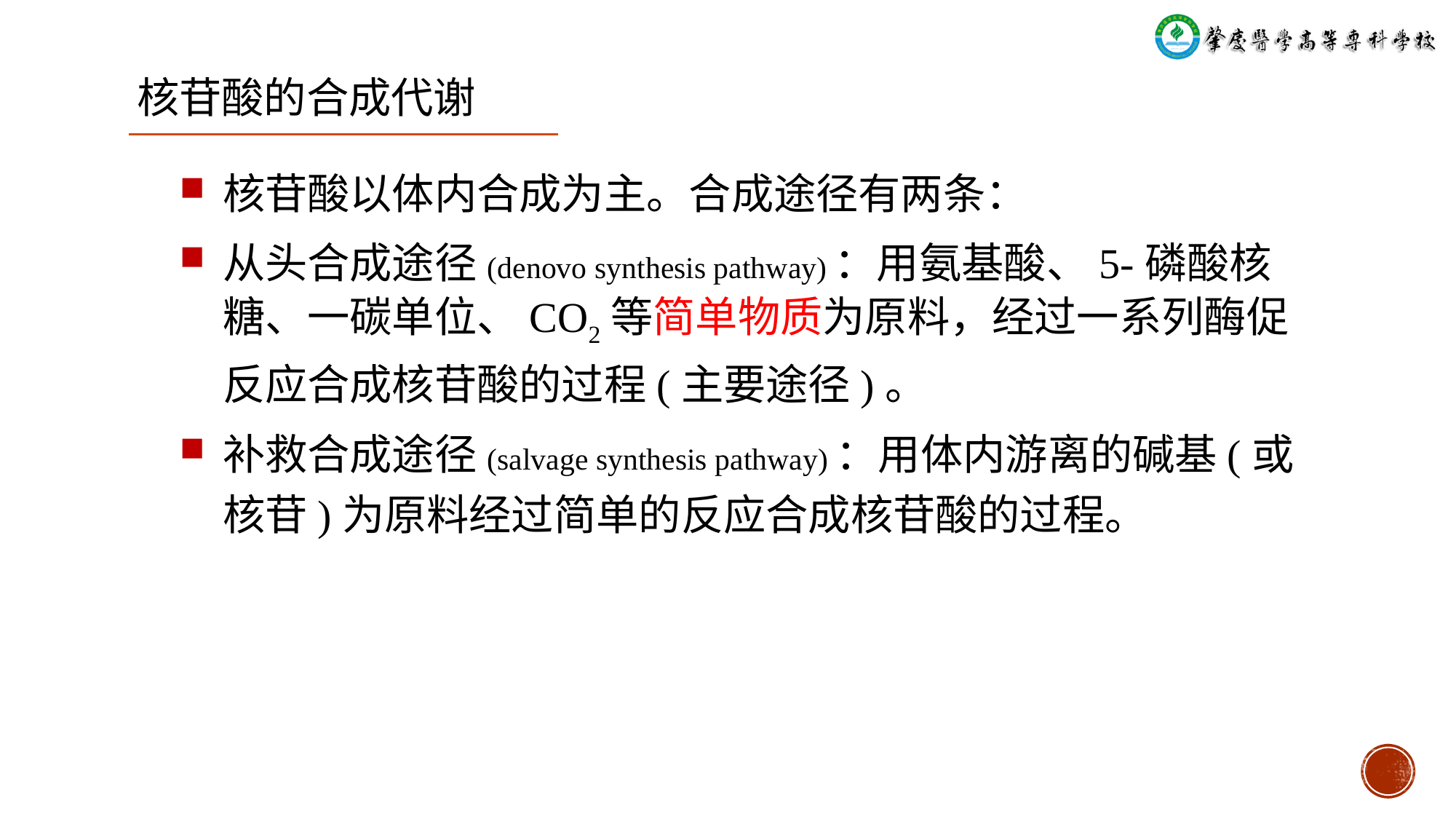

# 核苷酸的合成代谢
核苷酸以体内合成为主。合成途径有两条：
从头合成途径(denovo synthesis pathway)：用氨基酸、5-磷酸核糖、一碳单位、CO2等简单物质为原料，经过一系列酶促反应合成核苷酸的过程(主要途径)。
补救合成途径(salvage synthesis pathway)：用体内游离的碱基(或核苷)为原料经过简单的反应合成核苷酸的过程。